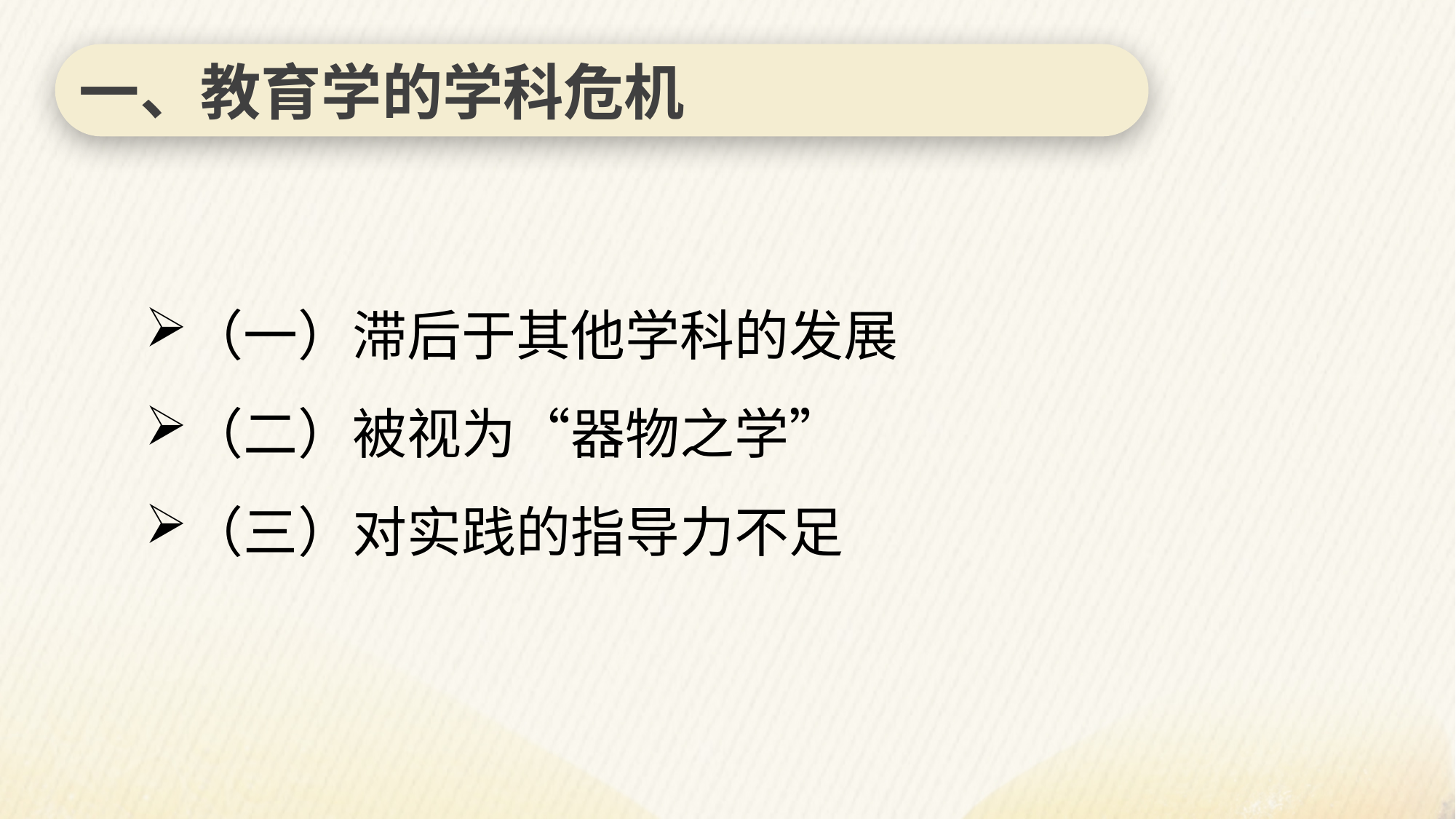

一、教育学的学科危机
（一）滞后于其他学科的发展
（二）被视为“器物之学”
（三）对实践的指导力不足